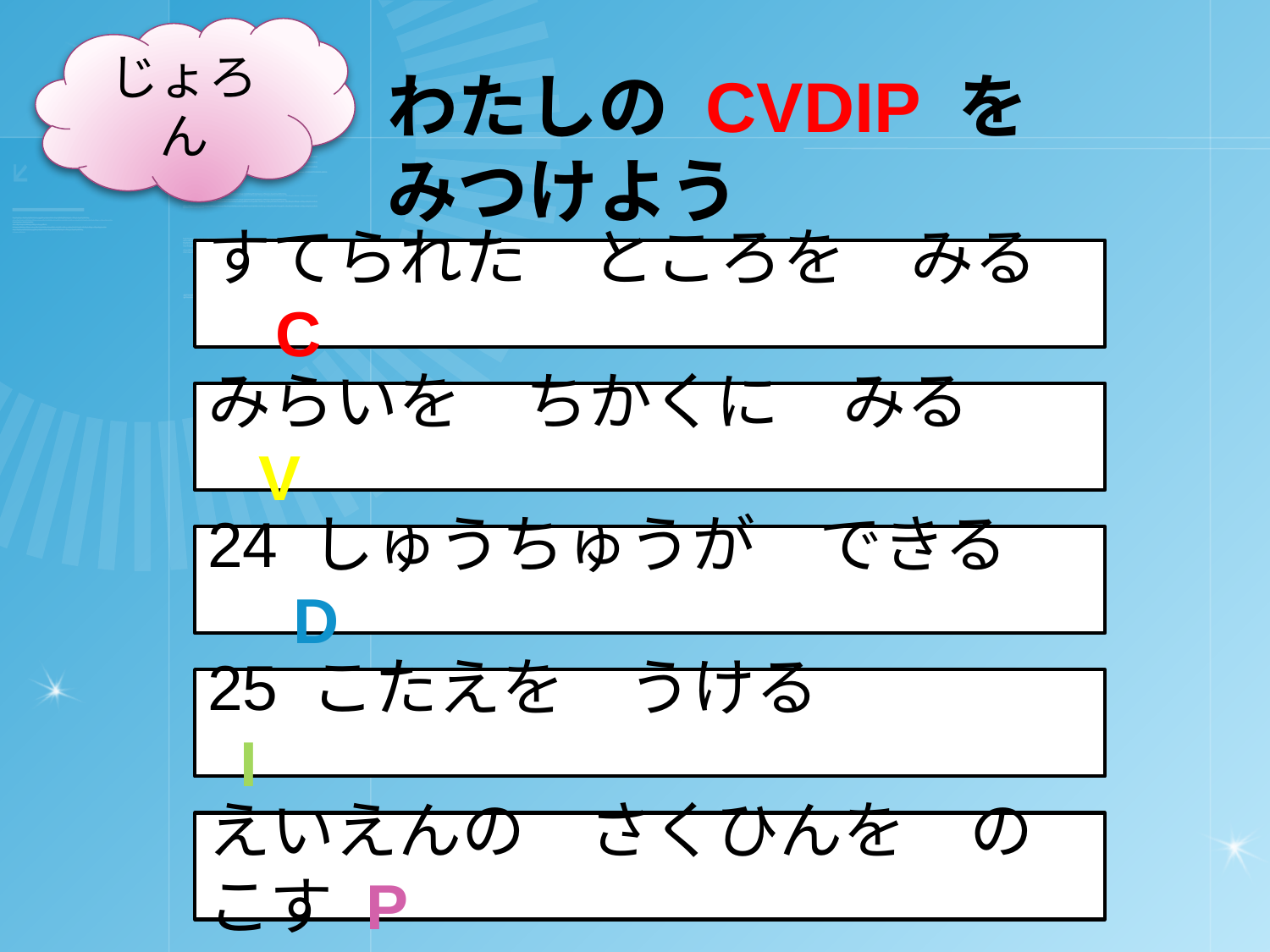

じょろん
わたしの CVDIP を
みつけよう
すてられた　ところを　みる       C
みらいを　ちかくに　みる  　    V
24 しゅうちゅうが　できる         D
25 こたえを　うける  　　        I
えいえんの　さくひんを　のこす P